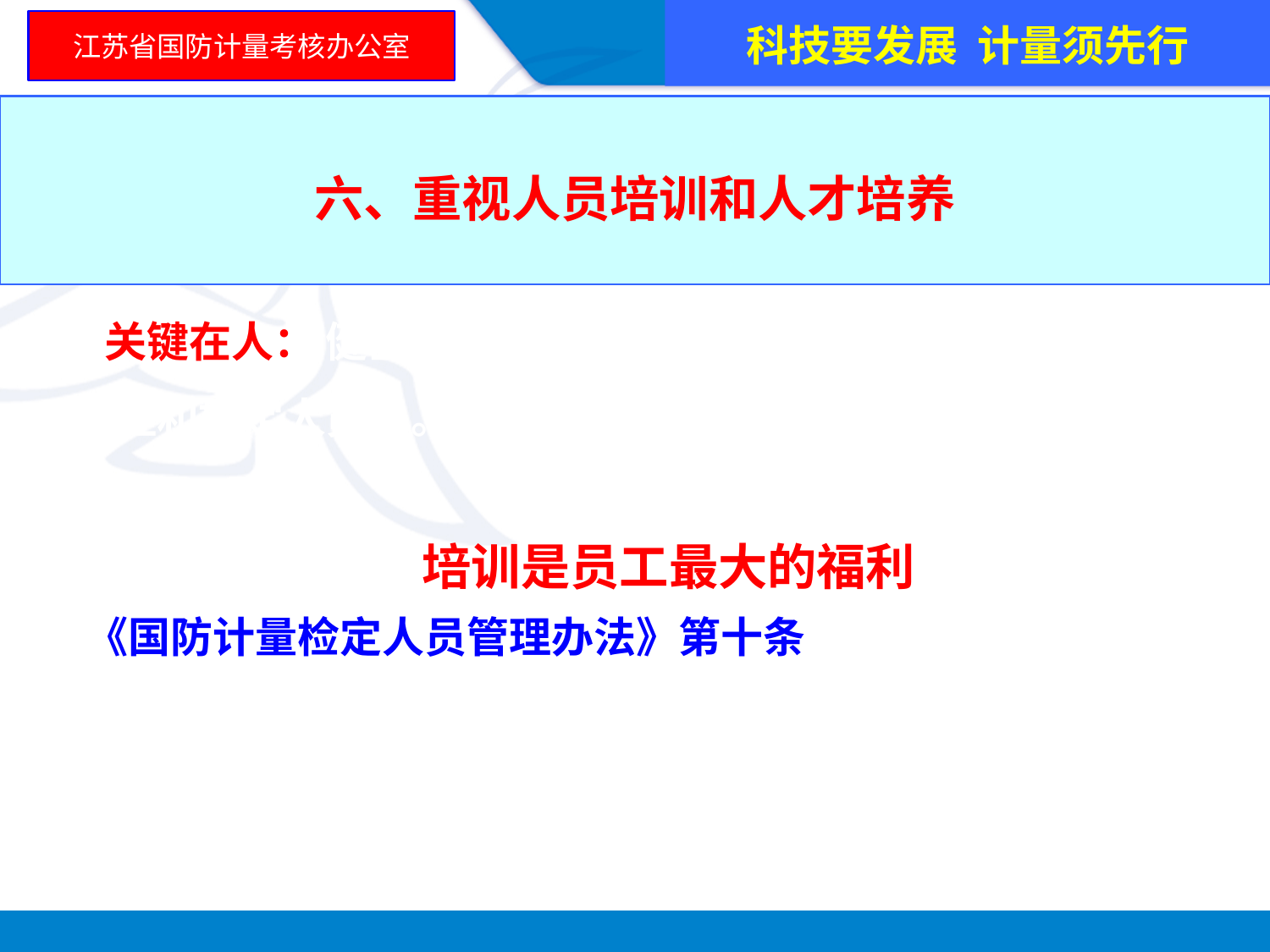

科技要发展  计量须先行
江苏省国防计量考核办公室
六、重视人员培训和人才培养

      关键在人： 健全计量管理和技术机构，配备高素质的计量人员（管理和检定人员）。计量人员应具备相应的资质，经过培训教育，有能力、有经验、责任心强的人员担任。
     培训是员工最大的福利
   《国防计量检定人员管理办法》第十条   国防科技工业计量检定人员所在单位，应为计量检定人员提供参加所从事专业新知识和技能培训的时间、经费和其他必要条件。